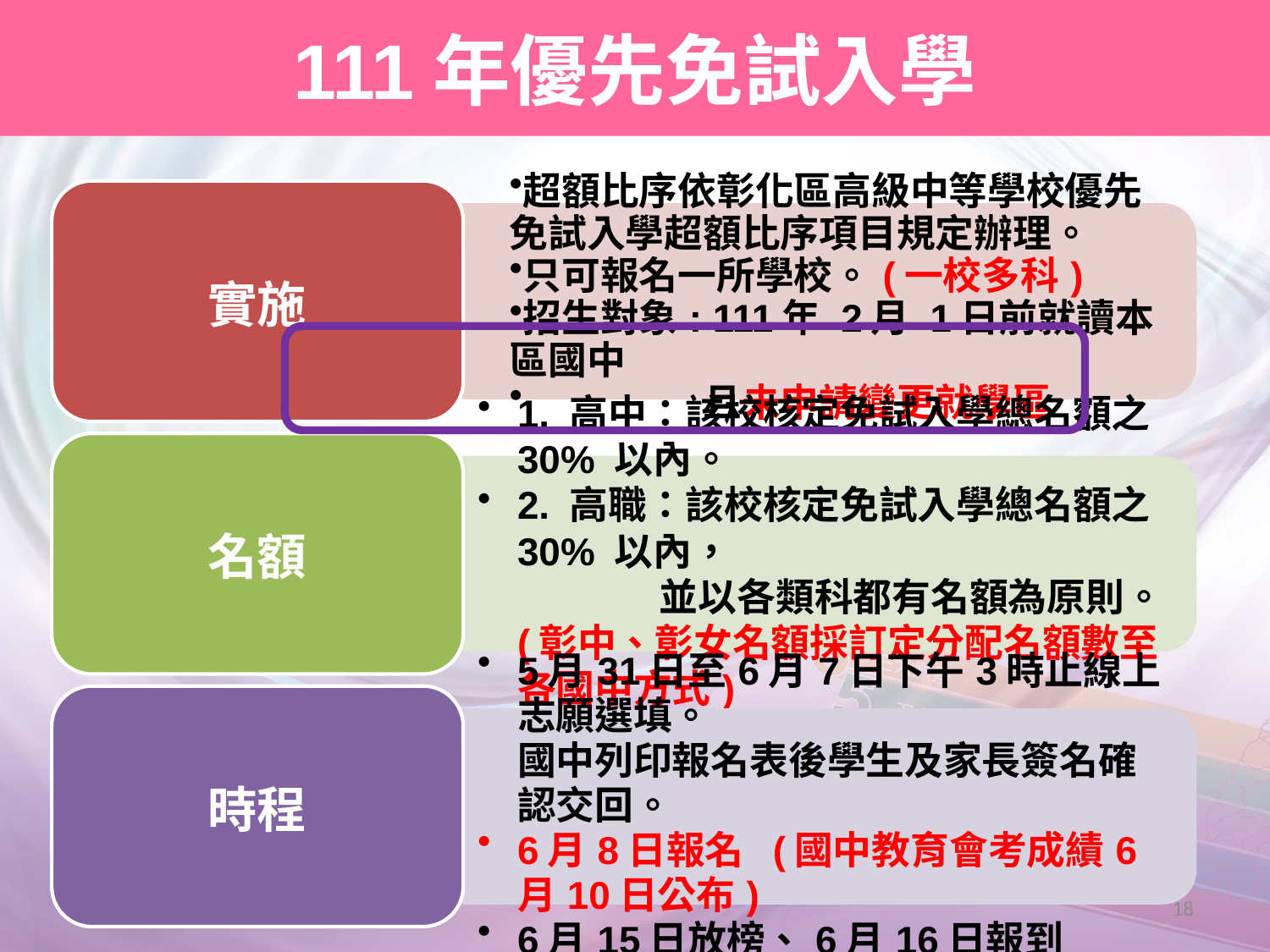

111年優先免試入學
實施
名額
時程
1. 高中：該校核定免試入學總名額之 30% 以內。
超額比序依彰化區高級中等學校優先免試入學超額比序項目規定辦理。
只可報名一所學校。(一校多科)
6月8日報名  (國中教育會考成績6月10日公布)
招生對象: 111年 2月 1日前就讀本區國中
                   且未申請變更就學區

18